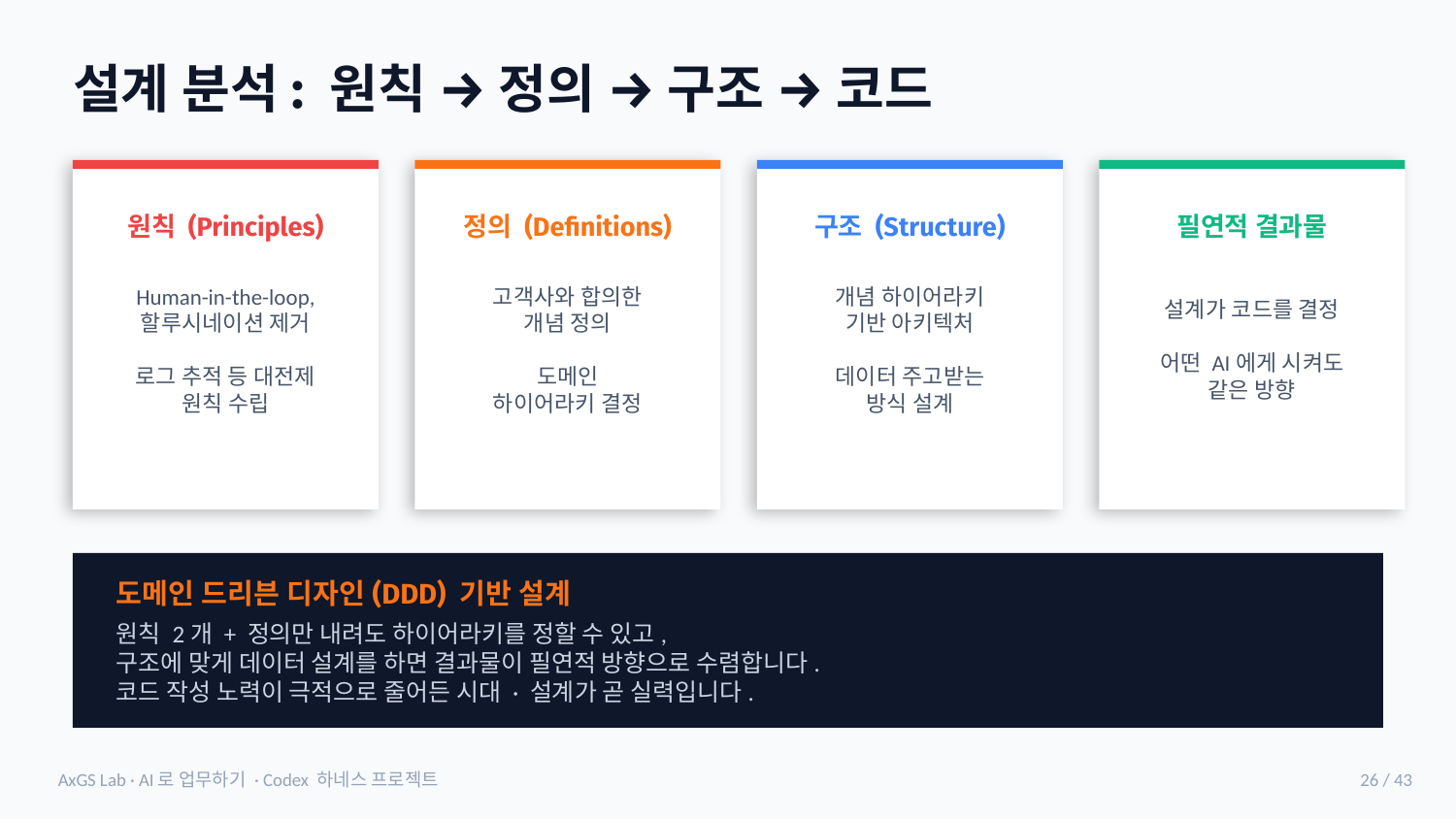

설계 분석: 원칙 → 정의 → 구조 → 코드

원칙 (Principles)
정의 (Definitions)
구조 (Structure)
필연적 결과물
Human-in-the-loop, 할루시네이션 제거

로그 추적 등 대전제 원칙 수립
고객사와 합의한 개념 정의

도메인 하이어라키 결정
개념 하이어라키 기반 아키텍처

데이터 주고받는 방식 설계
설계가 코드를 결정

어떤 AI에게 시켜도 같은 방향

도메인 드리븐 디자인(DDD) 기반 설계
원칙 2개 + 정의만 내려도 하이어라키를 정할 수 있고,
구조에 맞게 데이터 설계를 하면 결과물이 필연적 방향으로 수렴합니다.
코드 작성 노력이 극적으로 줄어든 시대 · 설계가 곧 실력입니다.
AxGS Lab · AI로 업무하기 · Codex 하네스 프로젝트
26 / 43